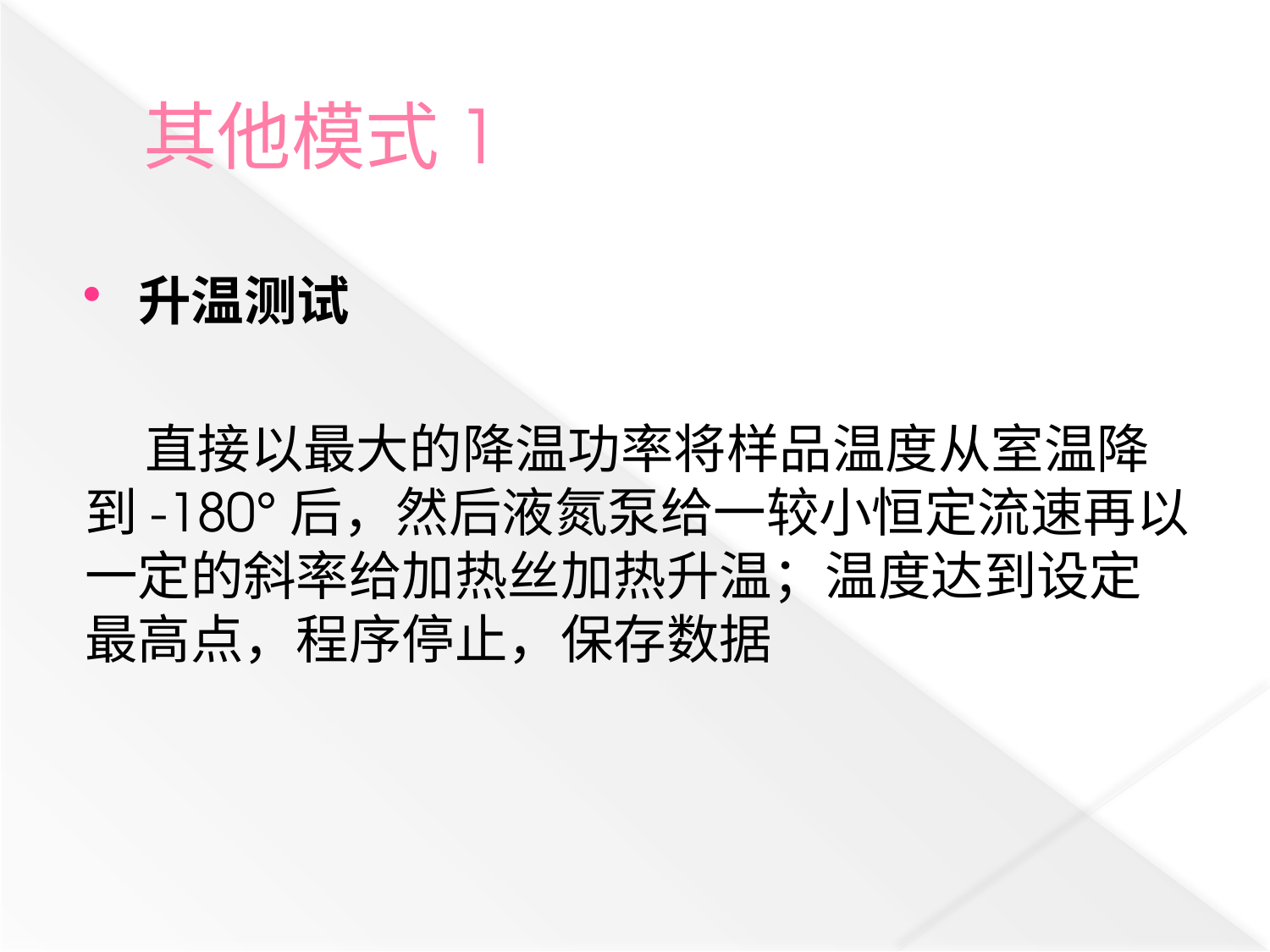

# 其他模式1
升温测试

    直接以最大的降温功率将样品温度从室温降到-180°后，然后液氮泵给一较小恒定流速再以一定的斜率给加热丝加热升温；温度达到设定最高点，程序停止，保存数据